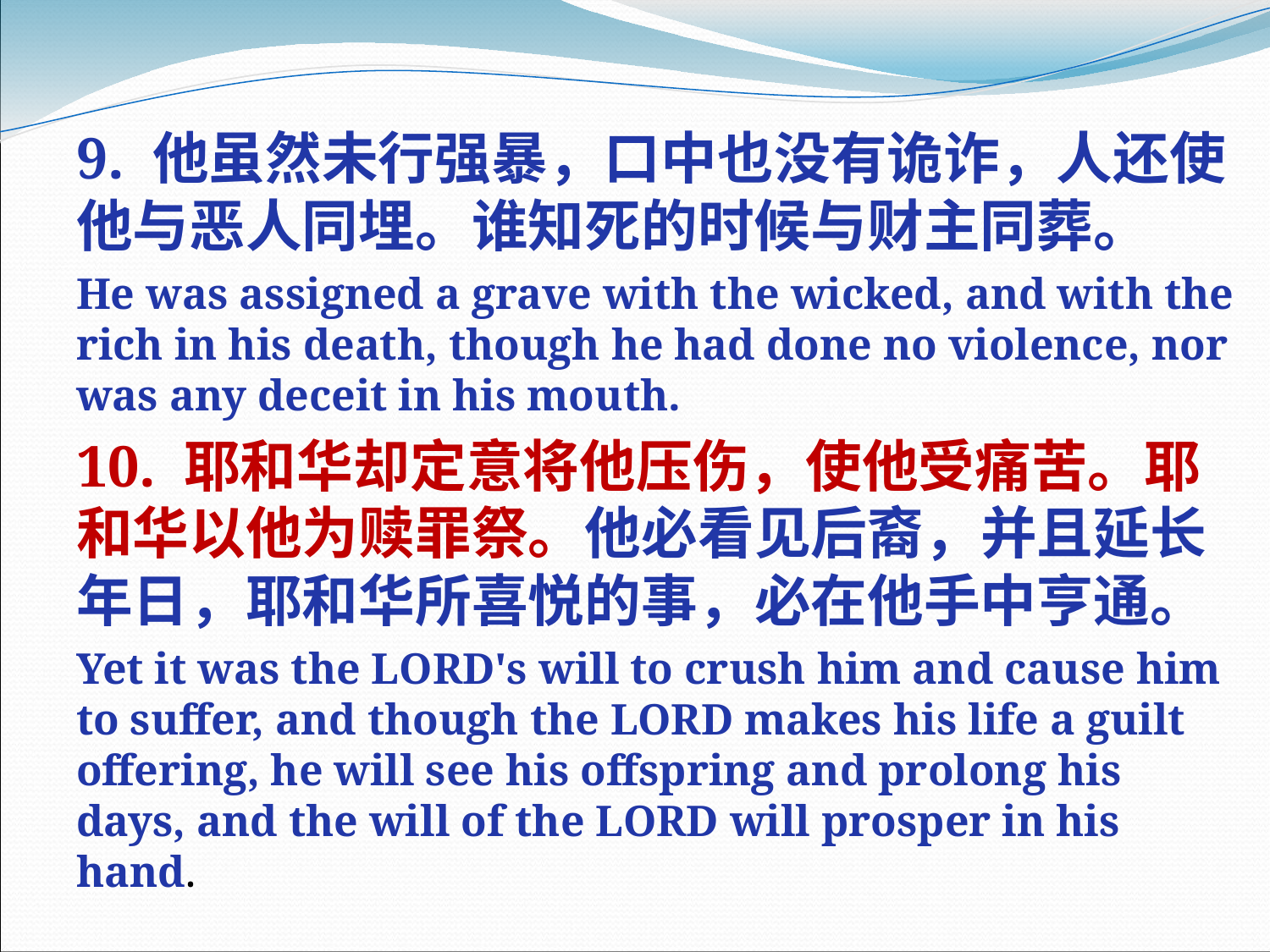

9. 他虽然未行强暴，口中也没有诡诈，人还使他与恶人同埋。谁知死的时候与财主同葬。
He was assigned a grave with the wicked, and with the rich in his death, though he had done no violence, nor was any deceit in his mouth.
10. 耶和华却定意将他压伤，使他受痛苦。耶和华以他为赎罪祭。他必看见后裔，并且延长年日，耶和华所喜悦的事，必在他手中亨通。
Yet it was the LORD's will to crush him and cause him to suffer, and though the LORD makes his life a guilt offering, he will see his offspring and prolong his days, and the will of the LORD will prosper in his hand.